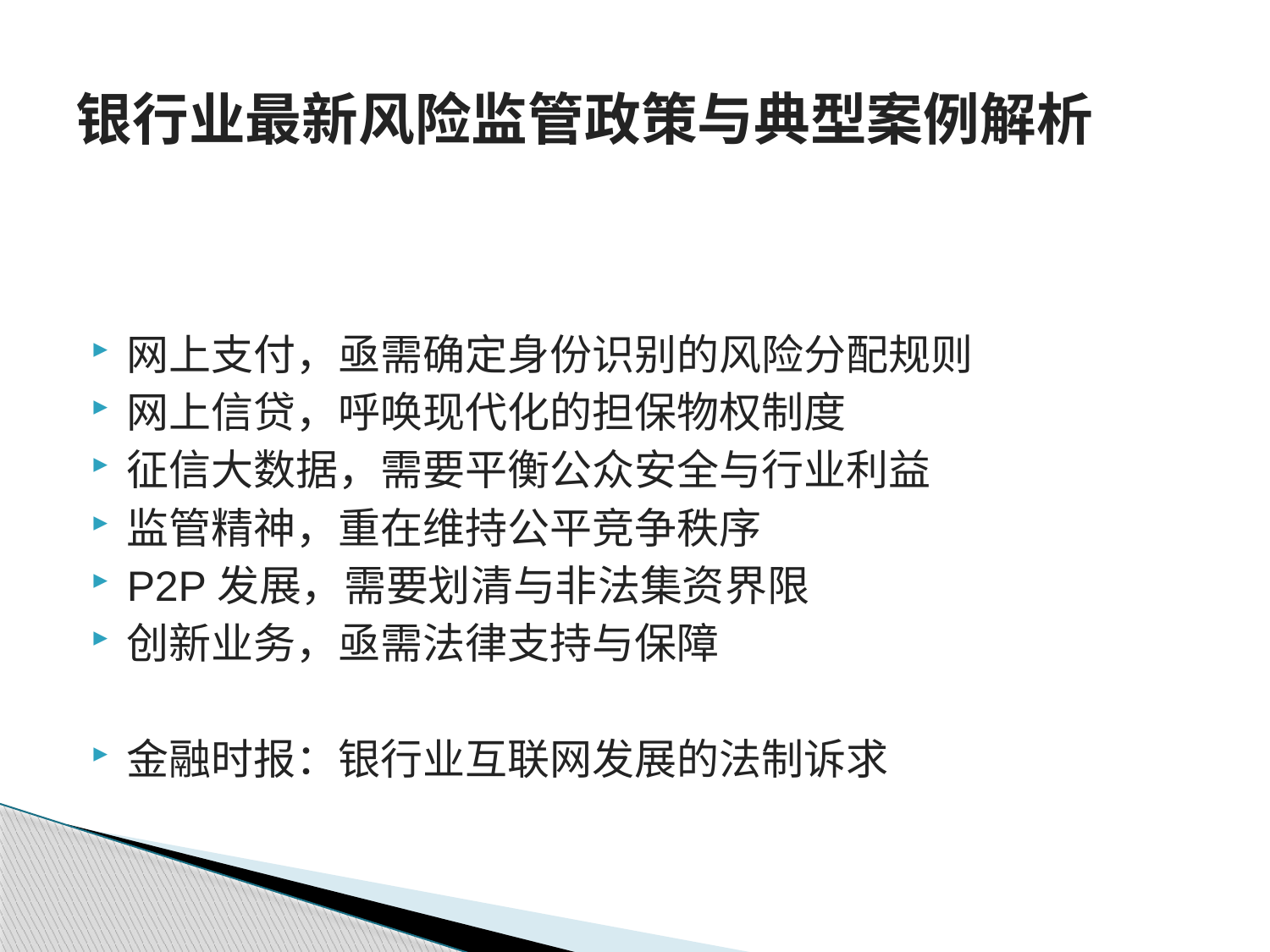

# 银行业最新风险监管政策与典型案例解析

网上支付，亟需确定身份识别的风险分配规则
网上信贷，呼唤现代化的担保物权制度
征信大数据，需要平衡公众安全与行业利益
监管精神，重在维持公平竞争秩序
P2P发展，需要划清与非法集资界限
创新业务，亟需法律支持与保障

金融时报：银行业互联网发展的法制诉求